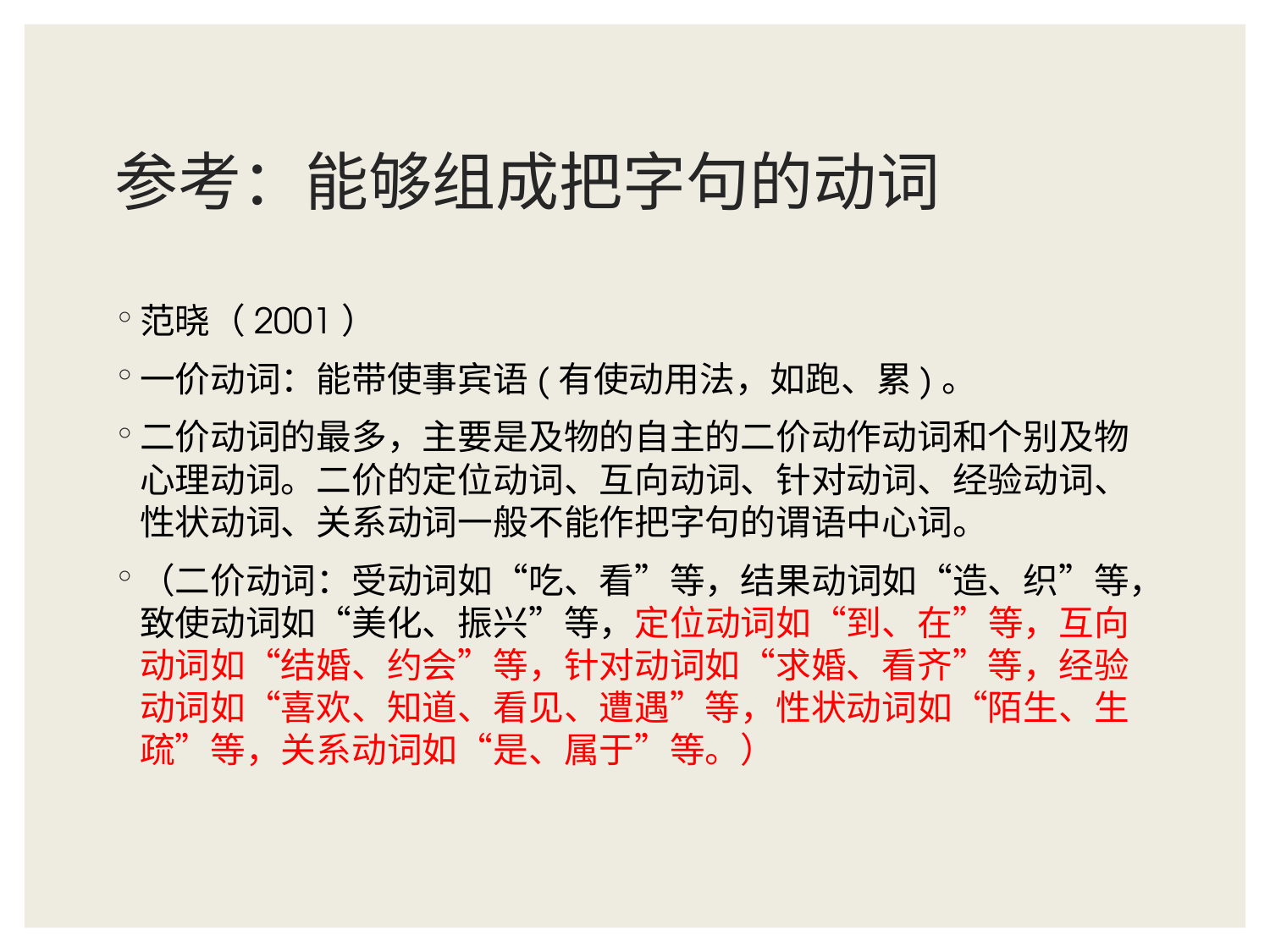

# 参考：能够组成把字句的动词
范晓（2001）
一价动词：能带使事宾语(有使动用法，如跑、累)。
二价动词的最多，主要是及物的自主的二价动作动词和个别及物心理动词。二价的定位动词、互向动词、针对动词、经验动词、性状动词、关系动词一般不能作把字句的谓语中心词。
（二价动词：受动词如“吃、看”等，结果动词如“造、织”等，致使动词如“美化、振兴”等，定位动词如“到、在”等，互向动词如“结婚、约会”等，针对动词如“求婚、看齐”等，经验动词如“喜欢、知道、看见、遭遇”等，性状动词如“陌生、生疏”等，关系动词如“是、属于”等。）